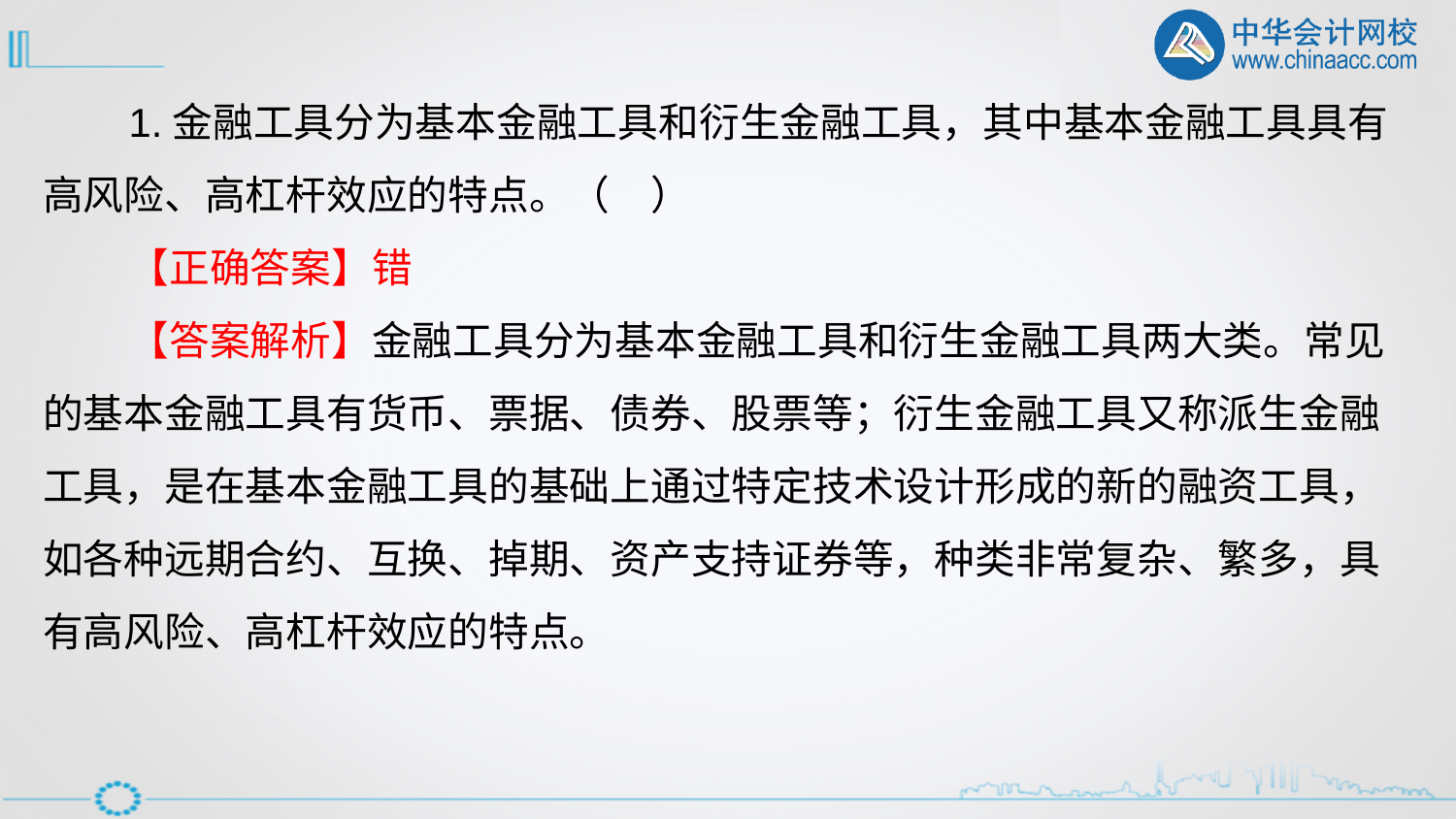

1.金融工具分为基本金融工具和衍生金融工具，其中基本金融工具具有高风险、高杠杆效应的特点。（　）
【正确答案】错
【答案解析】金融工具分为基本金融工具和衍生金融工具两大类。常见的基本金融工具有货币、票据、债券、股票等；衍生金融工具又称派生金融工具，是在基本金融工具的基础上通过特定技术设计形成的新的融资工具，如各种远期合约、互换、掉期、资产支持证券等，种类非常复杂、繁多，具有高风险、高杠杆效应的特点。